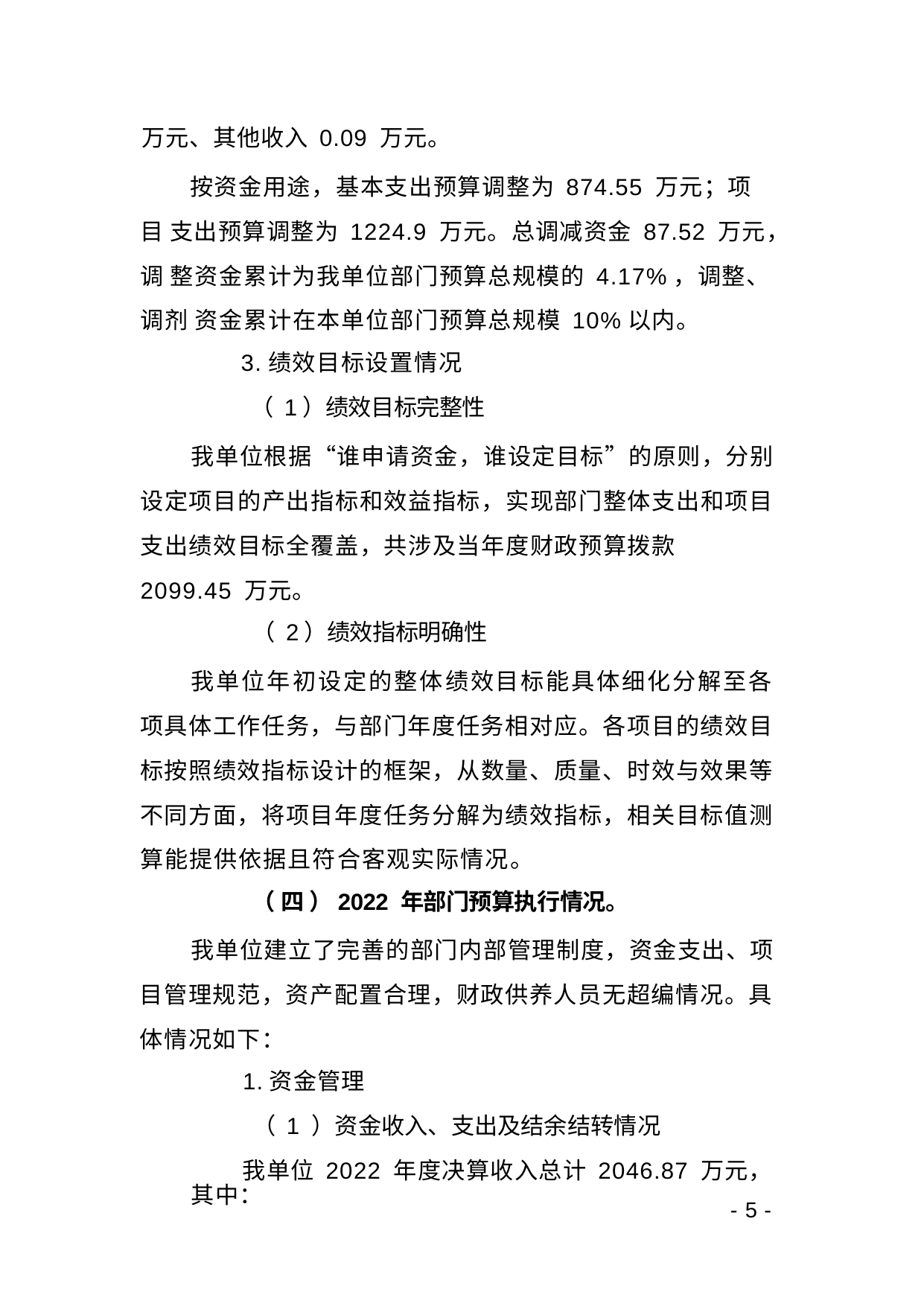

万元、其他收入 0.09 万元。
按资金用途，基本支出预算调整为 874.55 万元；项 目 支出预算调整为 1224.9 万元。总调减资金 87.52 万元，调 整资金累计为我单位部门预算总规模的 4.17%，调整、调剂 资金累计在本单位部门预算总规模 10%以内。
3.绩效目标设置情况
（ 1）绩效目标完整性
我单位根据“谁申请资金，谁设定目标”的原则，分别 设定项目的产出指标和效益指标，实现部门整体支出和项目 支出绩效目标全覆盖，共涉及当年度财政预算拨款 2099.45 万元。
（ 2）绩效指标明确性
我单位年初设定的整体绩效目标能具体细化分解至各 项具体工作任务，与部门年度任务相对应。各项目的绩效目 标按照绩效指标设计的框架，从数量、质量、时效与效果等 不同方面，将项目年度任务分解为绩效指标，相关目标值测 算能提供依据且符合客观实际情况。
（ 四 ）2022 年部门预算执行情况。
我单位建立了完善的部门内部管理制度，资金支出、项 目管理规范，资产配置合理，财政供养人员无超编情况。具 体情况如下：
1.资金管理
（ 1 ）资金收入、支出及结余结转情况

我单位 2022 年度决算收入总计 2046.87 万元，其中：

- 5 -